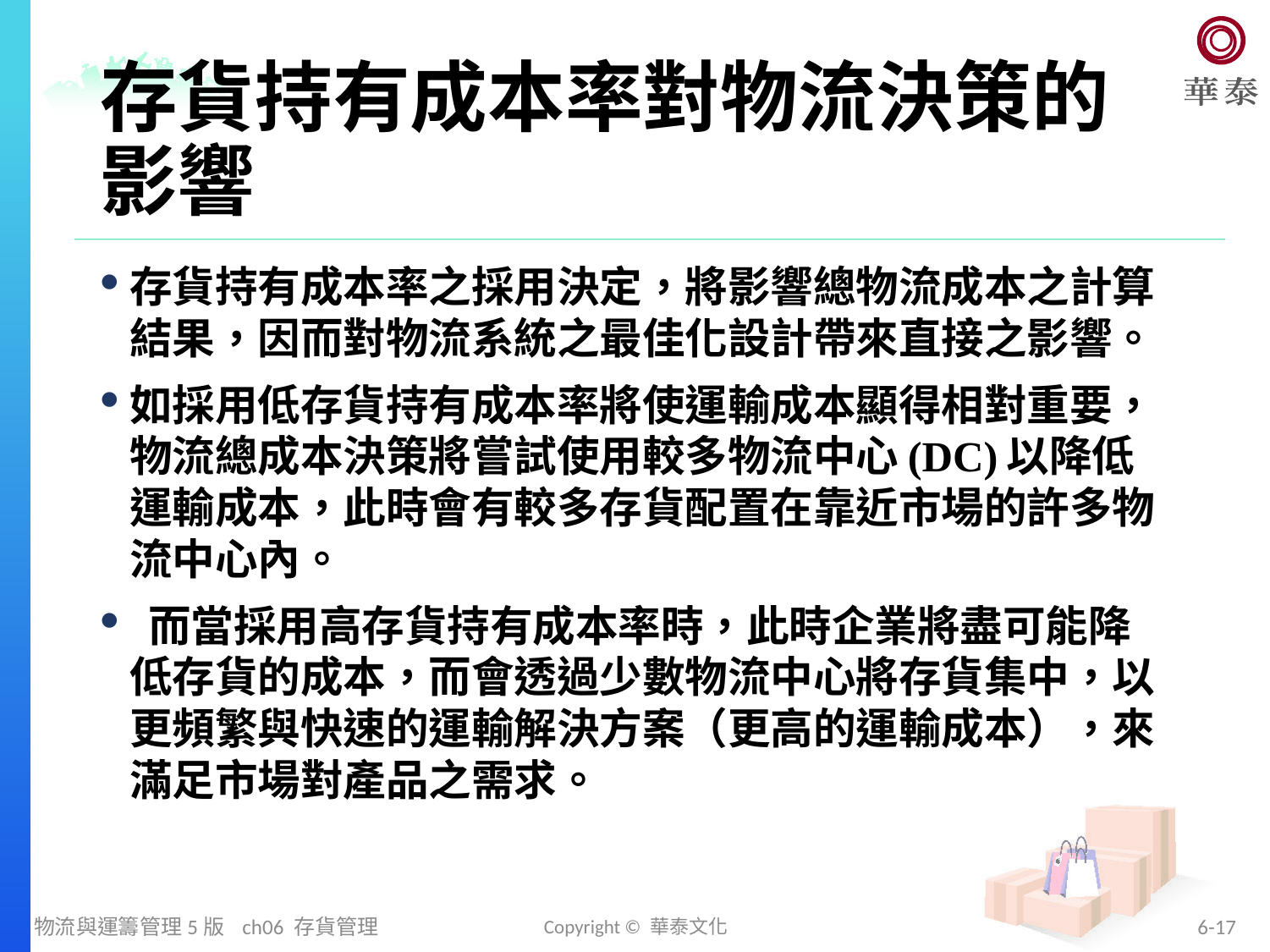

# 存貨持有成本率對物流決策的影響
存貨持有成本率之採用決定，將影響總物流成本之計算結果，因而對物流系統之最佳化設計帶來直接之影響。
如採用低存貨持有成本率將使運輸成本顯得相對重要，物流總成本決策將嘗試使用較多物流中心(DC)以降低運輸成本，此時會有較多存貨配置在靠近市場的許多物流中心內。
 而當採用高存貨持有成本率時，此時企業將盡可能降低存貨的成本，而會透過少數物流中心將存貨集中，以更頻繁與快速的運輸解決方案（更高的運輸成本），來滿足市場對產品之需求。
物流與運籌管理5版  ch06 存貨管理
Copyright © 華泰文化
6-17